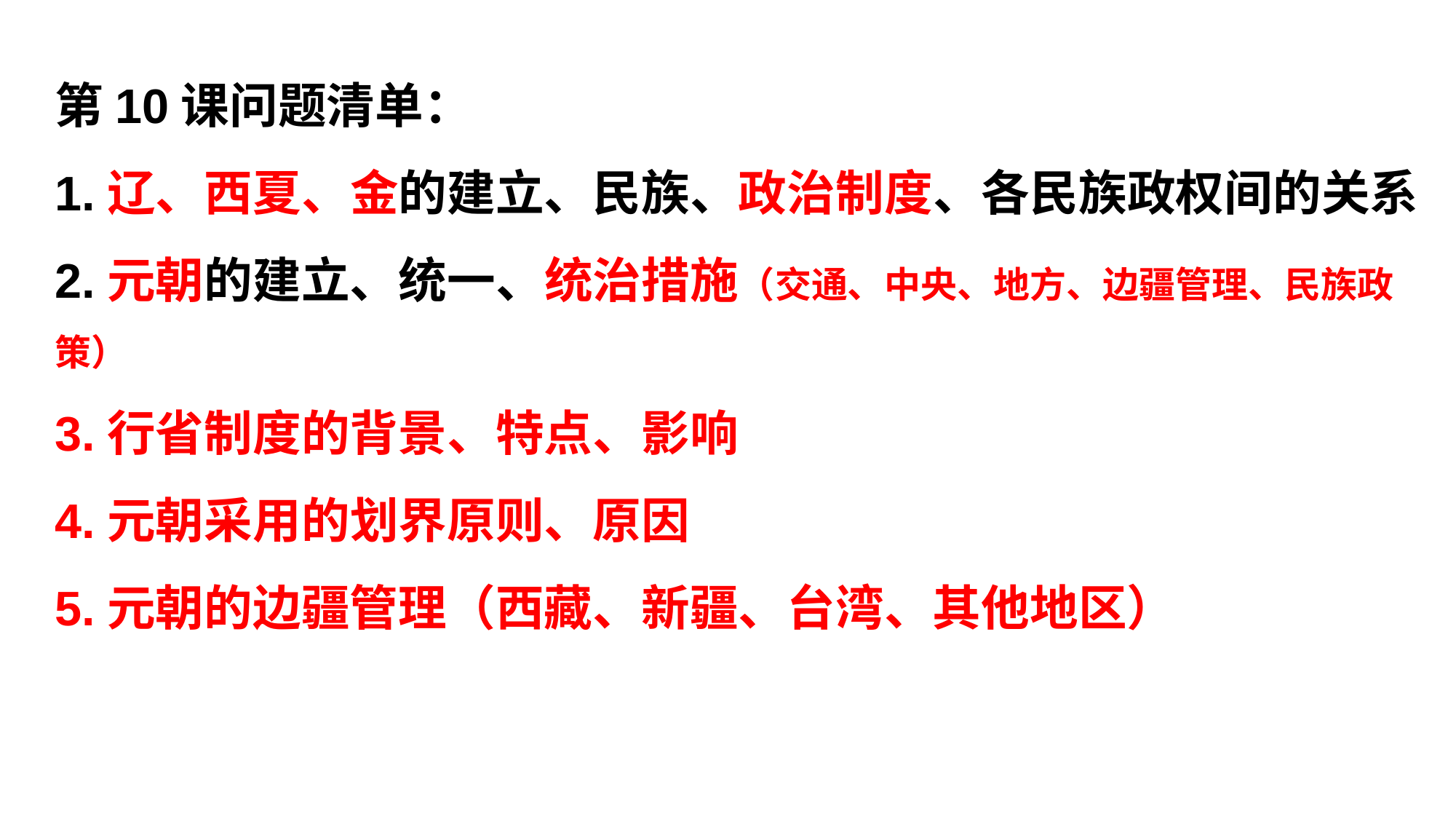

第10课问题清单：
1.辽、西夏、金的建立、民族、政治制度、各民族政权间的关系
2.元朝的建立、统一、统治措施（交通、中央、地方、边疆管理、民族政策）
3.行省制度的背景、特点、影响
4.元朝采用的划界原则、原因
5.元朝的边疆管理（西藏、新疆、台湾、其他地区）